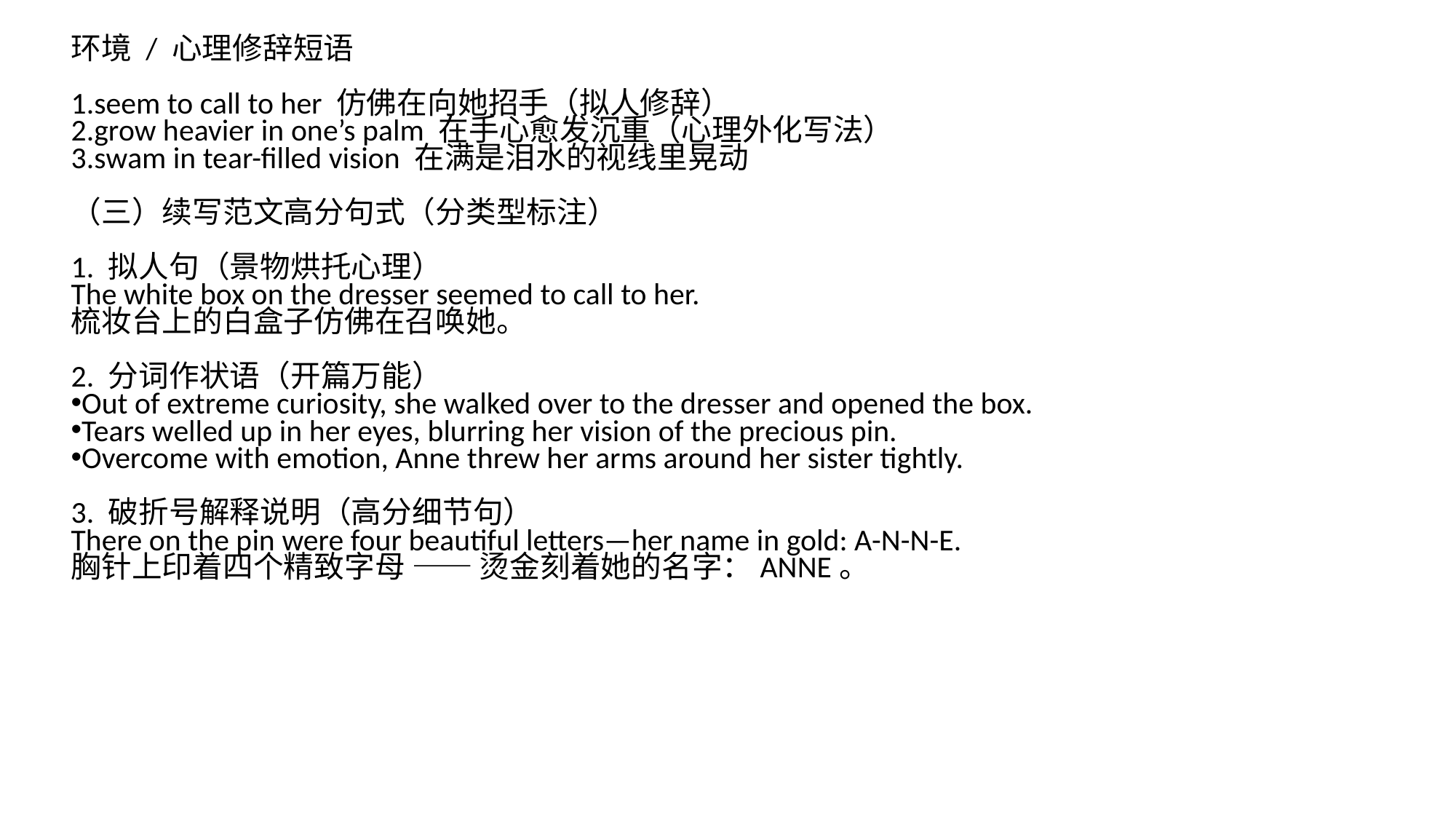

环境 / 心理修辞短语

seem to call to her 仿佛在向她招手（拟人修辞）
grow heavier in one’s palm 在手心愈发沉重（心理外化写法）
swam in tear-filled vision 在满是泪水的视线里晃动

（三）续写范文高分句式（分类型标注）

1. 拟人句（景物烘托心理）
The white box on the dresser seemed to call to her.
梳妆台上的白盒子仿佛在召唤她。

2. 分词作状语（开篇万能）
Out of extreme curiosity, she walked over to the dresser and opened the box.
Tears welled up in her eyes, blurring her vision of the precious pin.
Overcome with emotion, Anne threw her arms around her sister tightly.

3. 破折号解释说明（高分细节句）
There on the pin were four beautiful letters—her name in gold: A-N-N-E.
胸针上印着四个精致字母 —— 烫金刻着她的名字：ANNE。